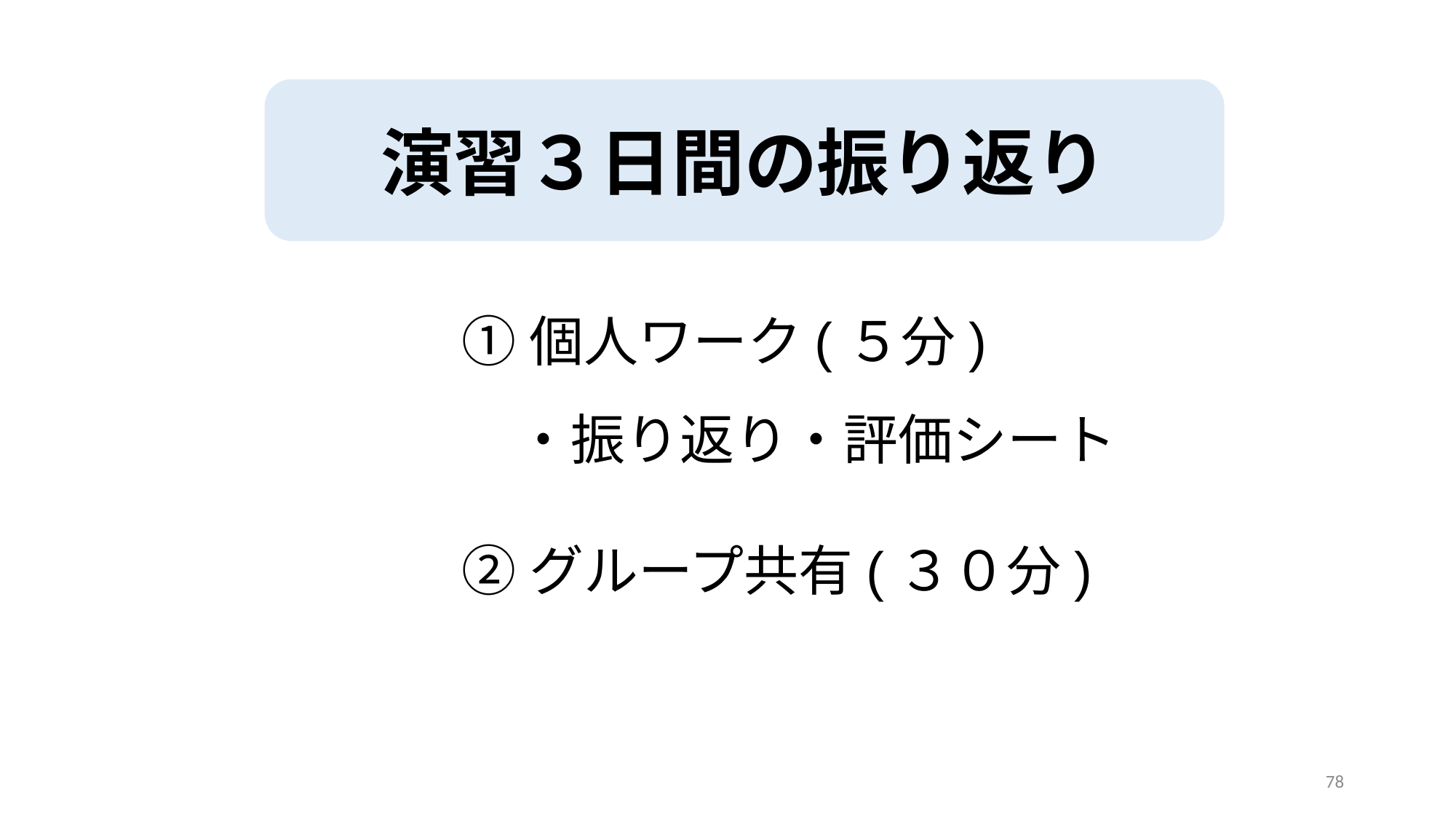

演習３日間の振り返り

①個人ワーク(５分)

　・振り返り・評価シート

②グループ共有(３０分)

78